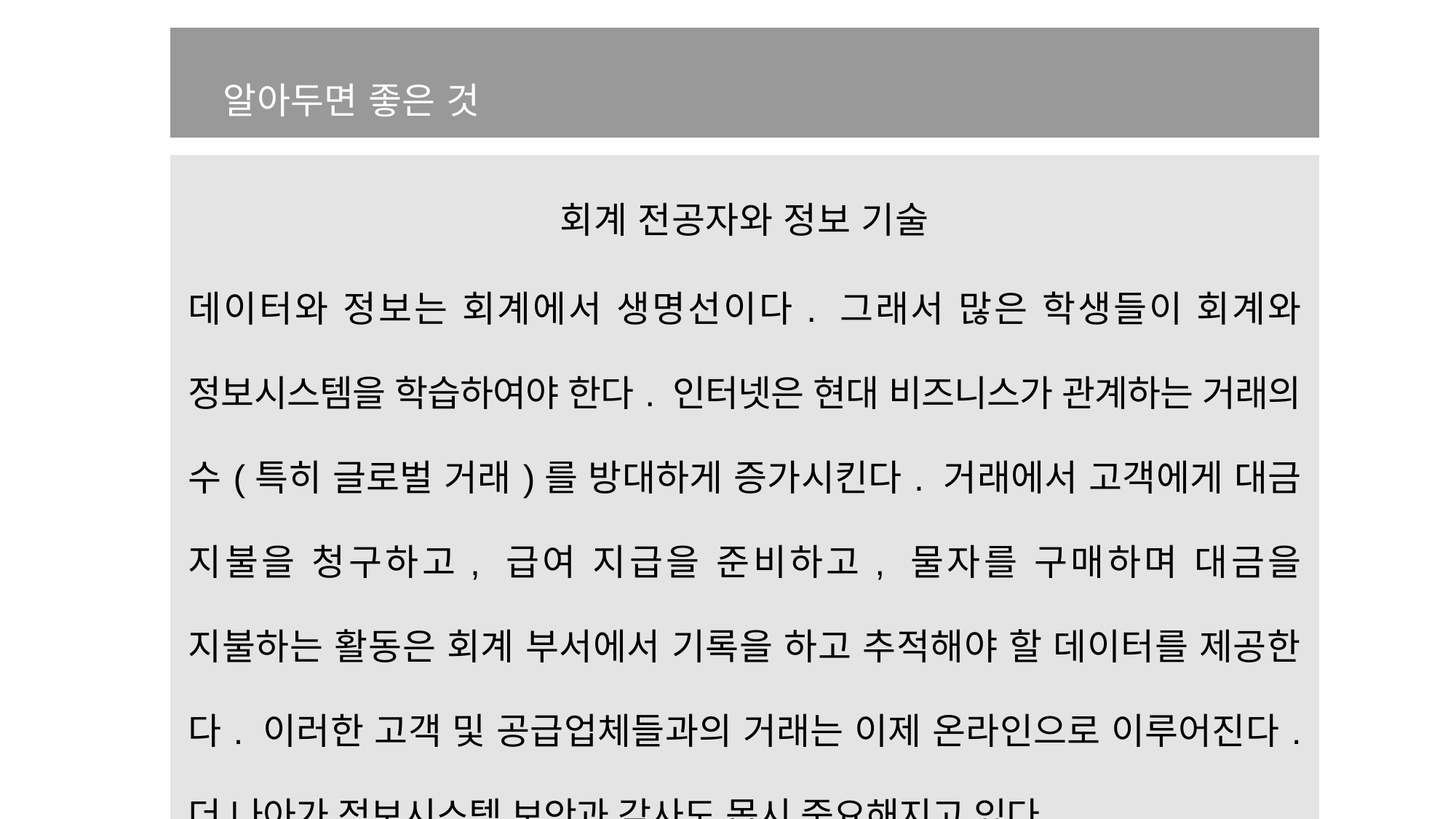

| 알아두면 좋은 것 |
| --- |
|  |
| 회계 전공자와 정보 기술 데이터와 정보는 회계에서 생명선이다. 그래서 많은 학생들이 회계와 정보시스템을 학습하여야 한다. 인터넷은 현대 비즈니스가 관계하는 거래의 수(특히 글로벌 거래)를 방대하게 증가시킨다. 거래에서 고객에게 대금 지불을 청구하고, 급여 지급을 준비하고, 물자를 구매하며 대금을 지불하는 활동은 회계 부서에서 기록을 하고 추적해야 할 데이터를 제공한다. 이러한 고객 및 공급업체들과의 거래는 이제 온라인으로 이루어진다. 더 나아가 정보시스템 보안과 감사도 몹시 중요해지고 있다. |